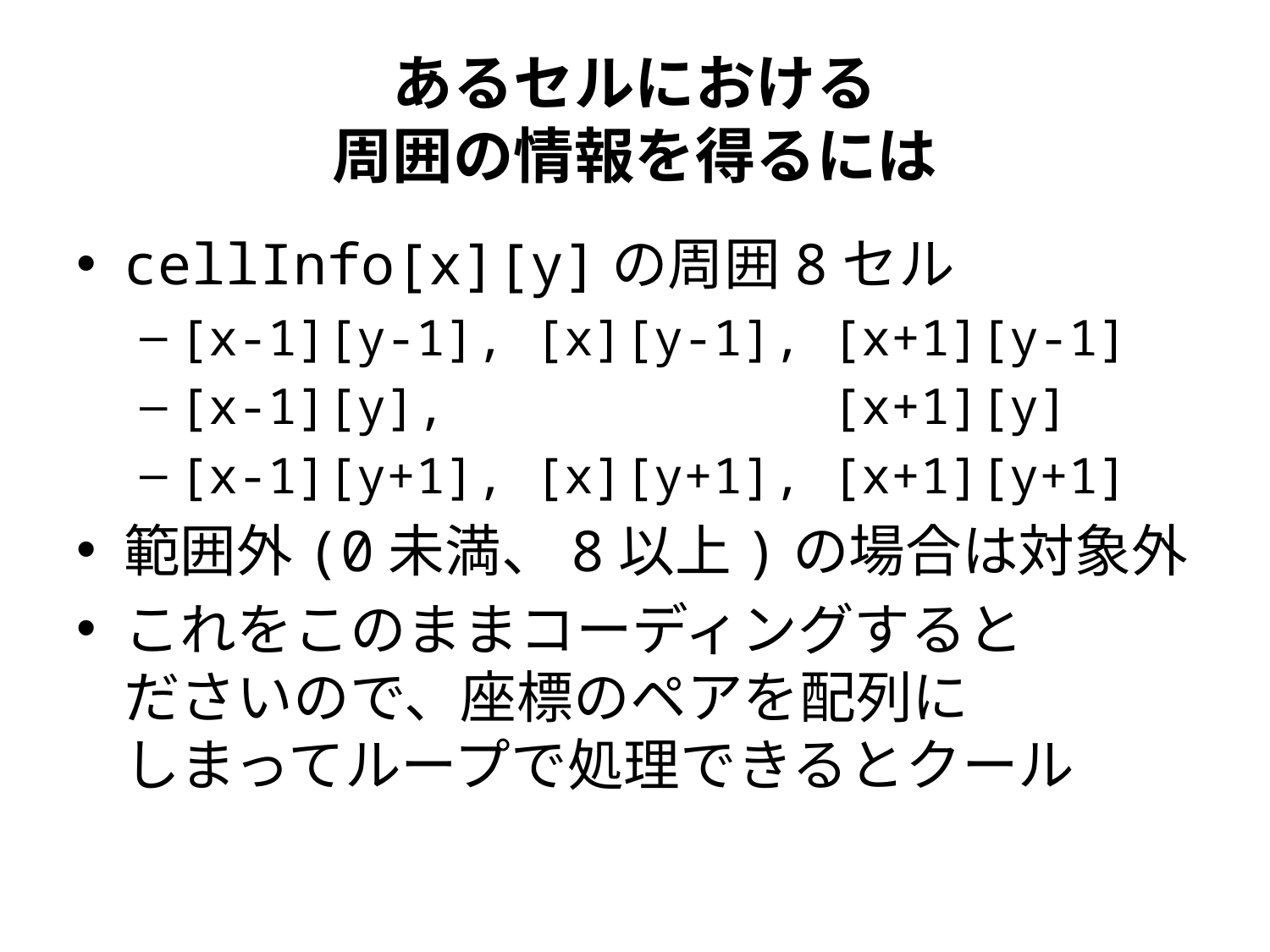

# あるセルにおける 周囲の情報を得るには
cellInfo[x][y]の周囲8セル
[x-1][y-1], [x][y-1], [x+1][y-1]
[x-1][y],             [x+1][y]
[x-1][y+1], [x][y+1], [x+1][y+1]
範囲外(0未満、8以上)の場合は対象外
これをこのままコーディングすると
ださいので、座標のペアを配列に
しまってループで処理できるとクール